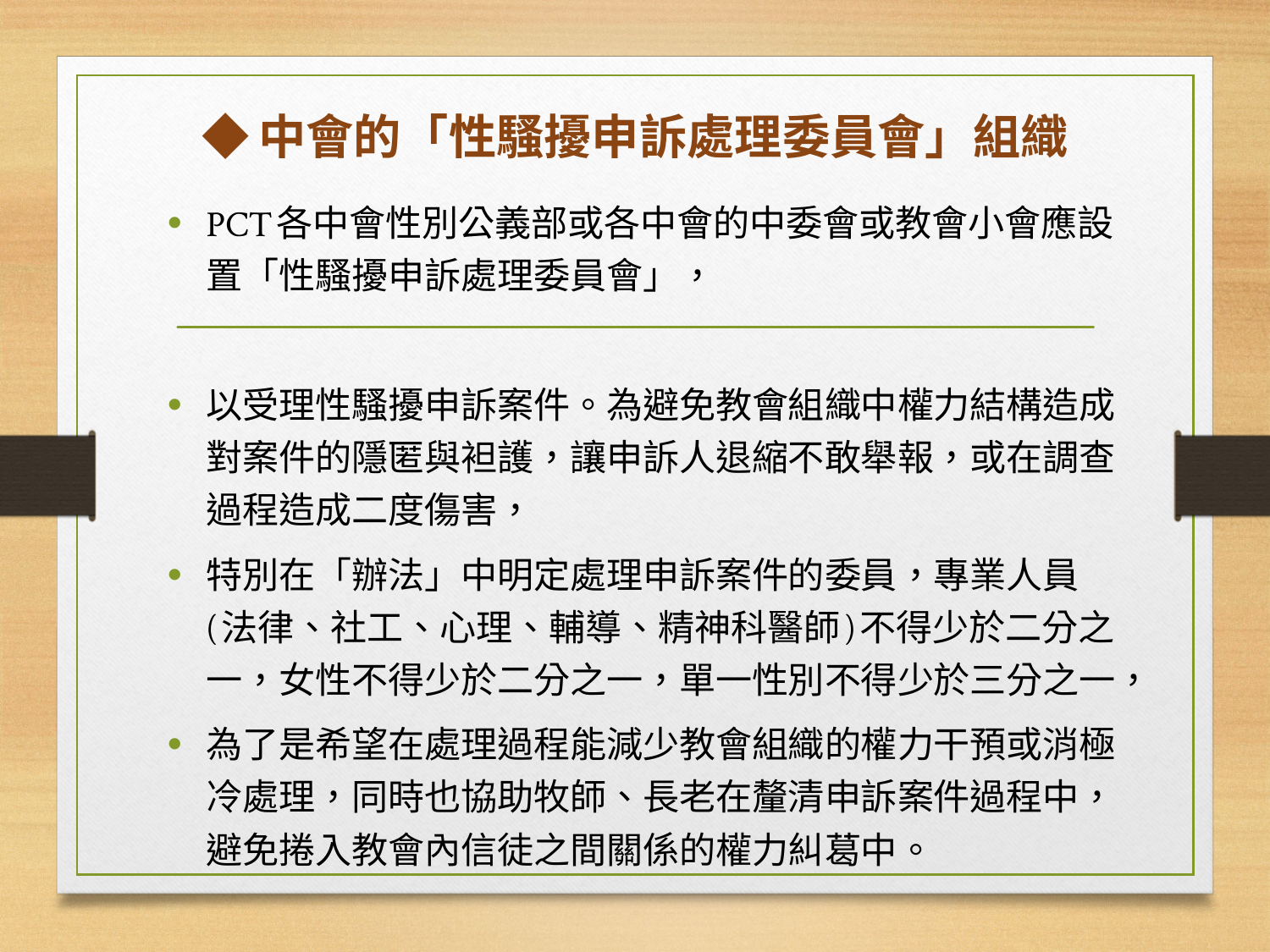

# ◆中會的「性騷擾申訴處理委員會」組織
PCT各中會性別公義部或各中會的中委會或教會小會應設置「性騷擾申訴處理委員會」，

以受理性騷擾申訴案件。為避免教會組織中權力結構造成對案件的隱匿與袒護，讓申訴人退縮不敢舉報，或在調查過程造成二度傷害，
特別在「辦法」中明定處理申訴案件的委員，專業人員(法律、社工、心理、輔導、精神科醫師)不得少於二分之一，女性不得少於二分之一，單一性別不得少於三分之一，
為了是希望在處理過程能減少教會組織的權力干預或消極冷處理，同時也協助牧師、長老在釐清申訴案件過程中，避免捲入教會內信徒之間關係的權力糾葛中。